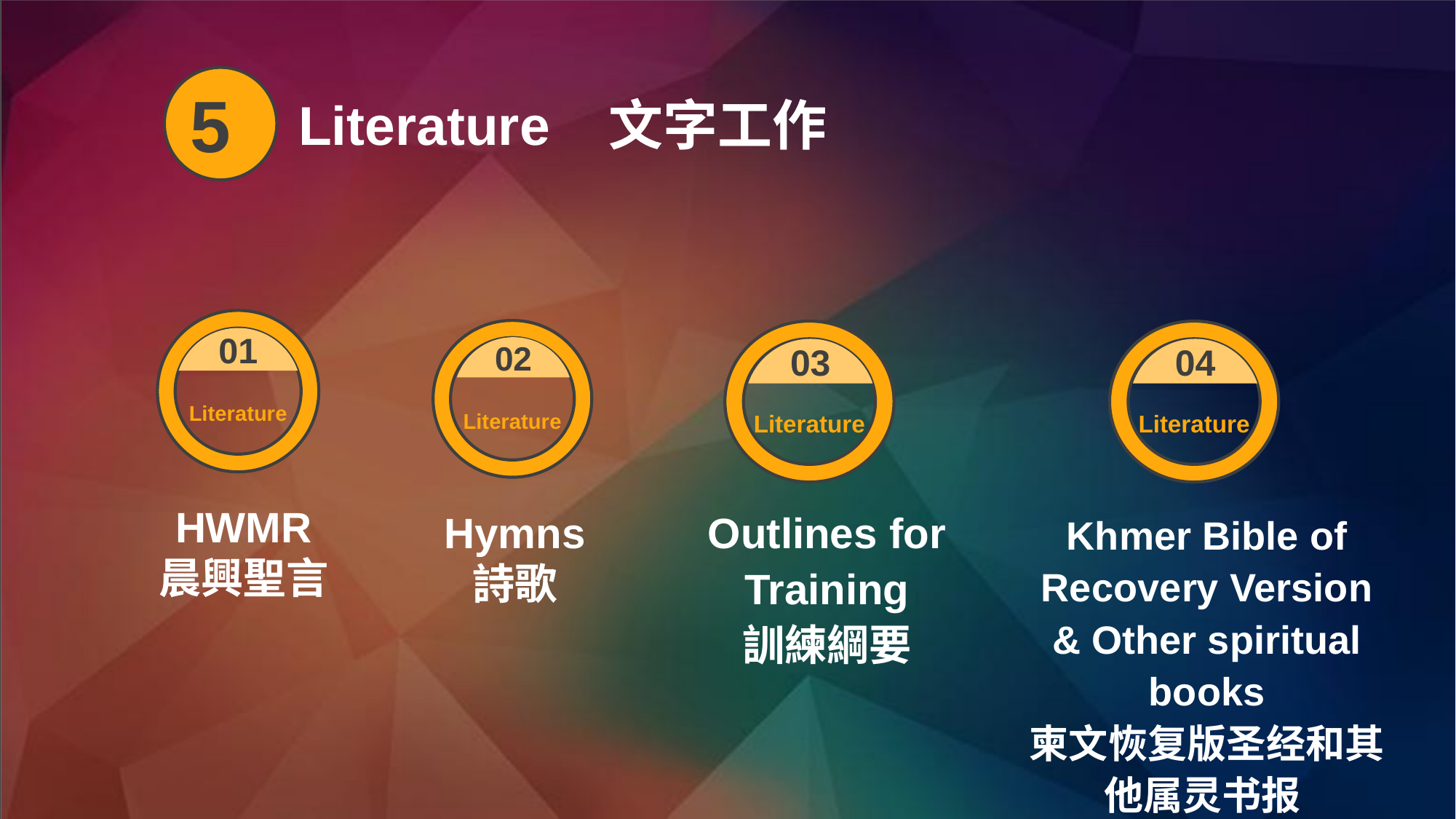

Literature   文字工作
5
Literature
Literature
Literature
Literature
01
02
03
04
HWMR
晨興聖言
Outlines for Training
訓練綱要
Hymns
詩歌
Khmer Bible of Recovery Version & Other spiritual books
柬文恢复版圣经和其他属灵书报